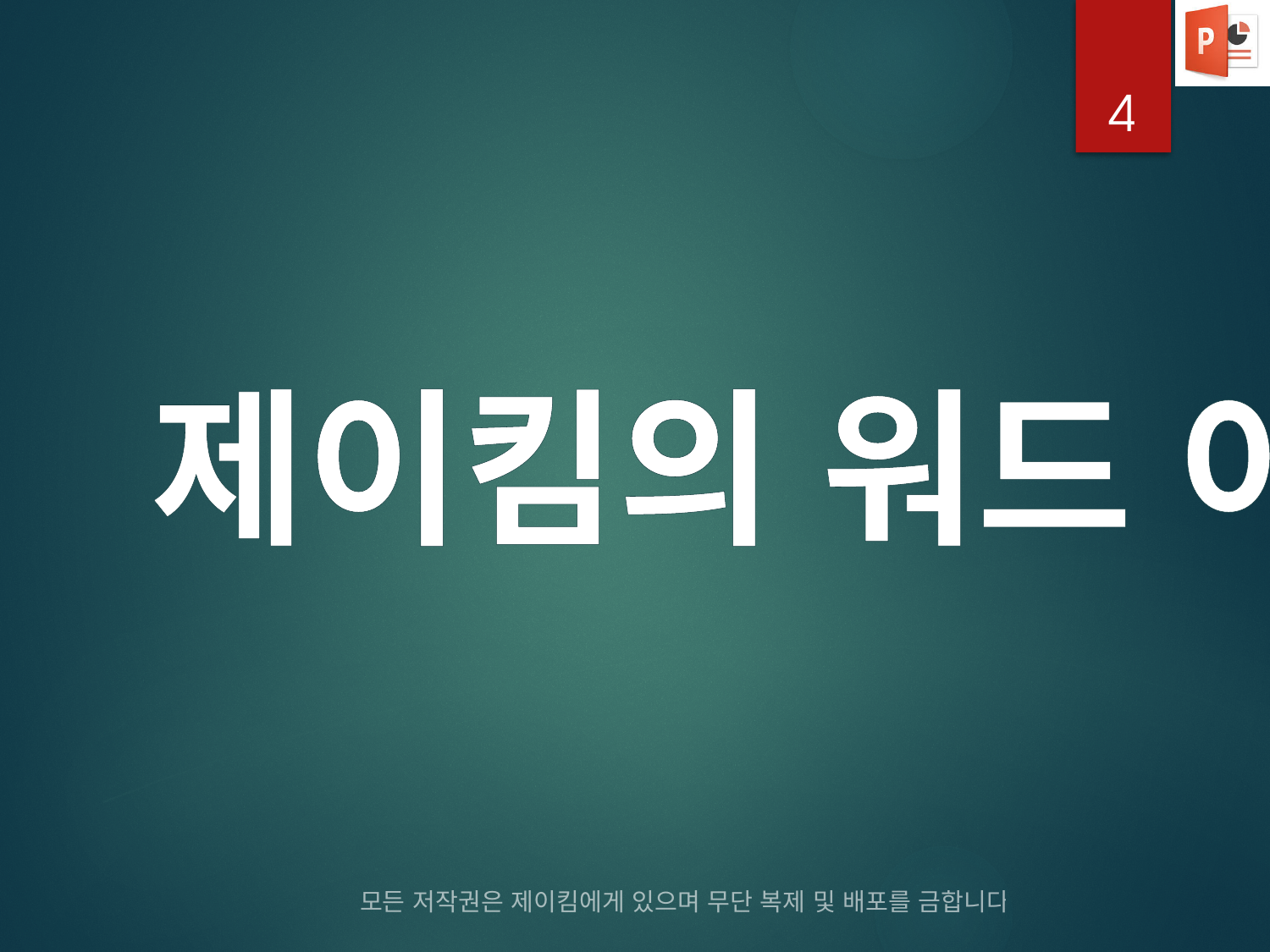

# 제이킴의 워드 아트
4
모든 저작권은 제이킴에게 있으며 무단 복제 및 배포를 금합니다